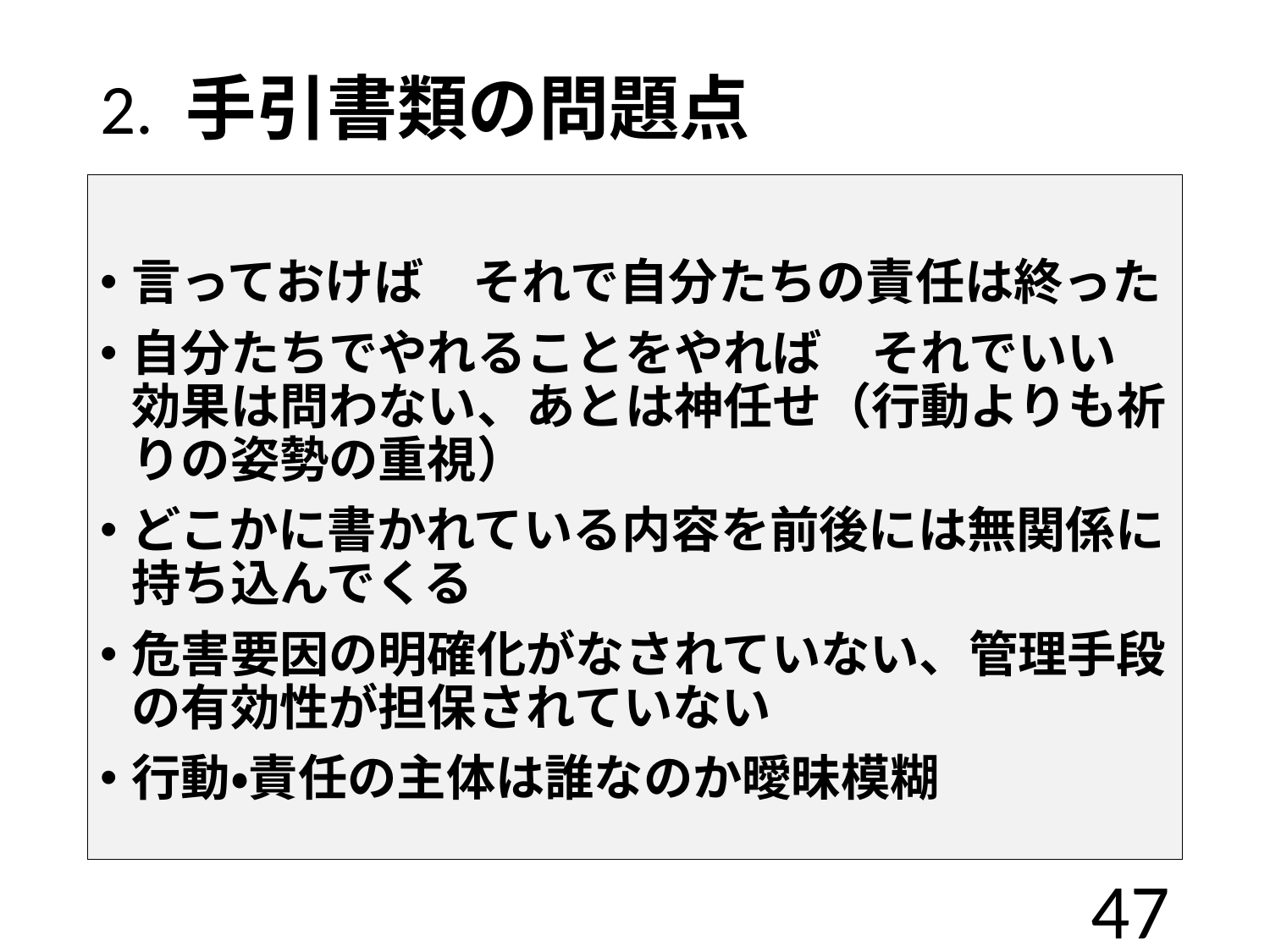

# 2. 手引書類の問題点

言っておけば　それで自分たちの責任は終った
自分たちでやれることをやれば　それでいい　効果は問わない、あとは神任せ（行動よりも祈りの姿勢の重視）
どこかに書かれている内容を前後には無関係に持ち込んでくる
危害要因の明確化がなされていない、管理手段の有効性が担保されていない
行動・責任の主体は誰なのか曖昧模糊
47